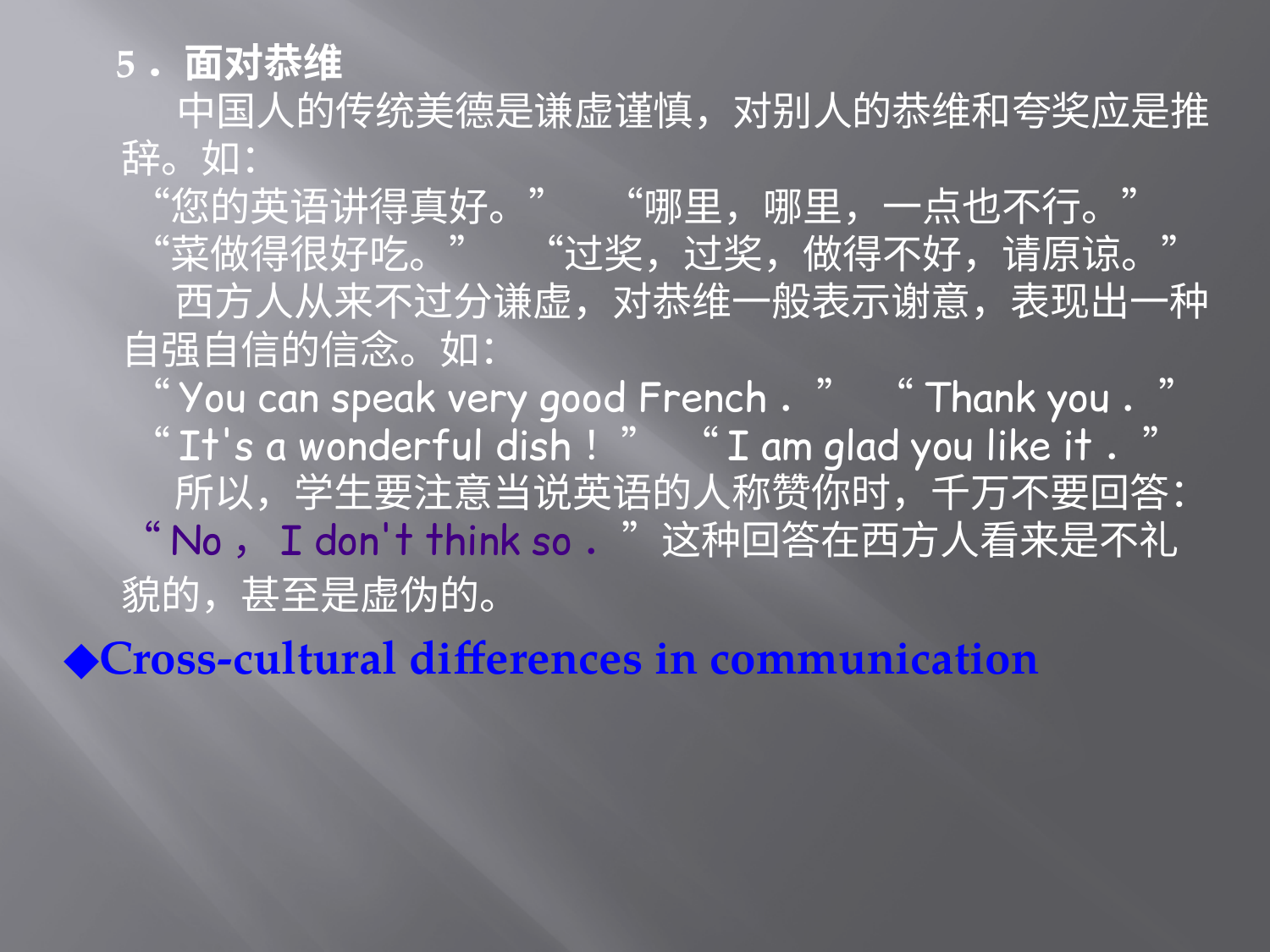

# 5．面对恭维 中国人的传统美德是谦虚谨慎，对别人的恭维和夸奖应是推辞。如： “您的英语讲得真好。”    “哪里，哪里，一点也不行。” “菜做得很好吃。”    “过奖，过奖，做得不好，请原谅。” 西方人从来不过分谦虚，对恭维一般表示谢意，表现出一种自强自信的信念。如： “You can speak very good French．”  “Thank you．” “It's a wonderful dish！”  “I am glad you like it．” 所以，学生要注意当说英语的人称赞你时，千万不要回答：“No，I don't think so．”这种回答在西方人看来是不礼貌的，甚至是虚伪的。
◆Cross-cultural differences in communication